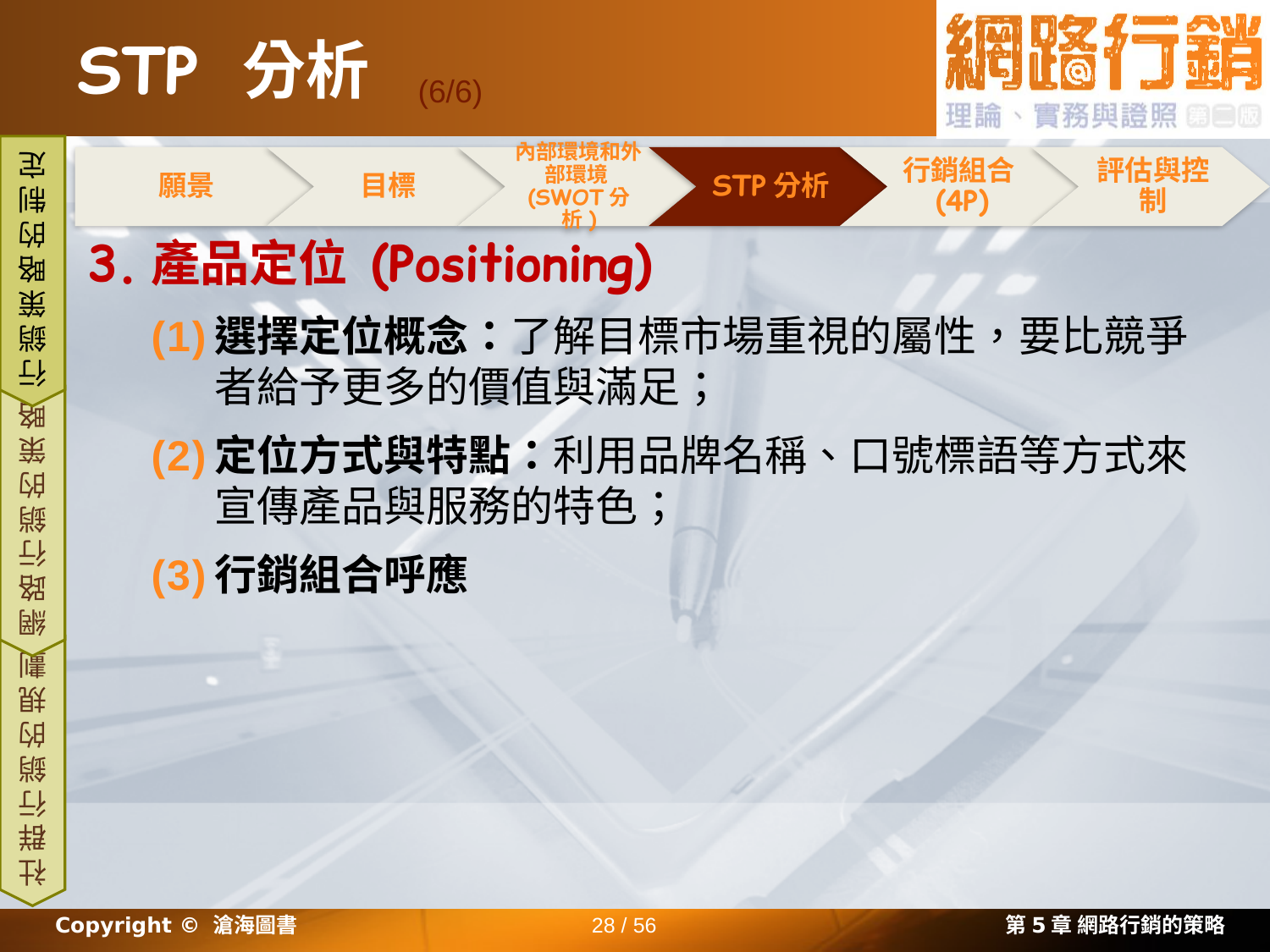

# STP 分析
(6/6)
願景
目標
內部環境和外部環境(SWOT分析)
STP分析
行銷組合(4P)
評估與控制
3.產品定位 (Positioning)
選擇定位概念：了解目標市場重視的屬性，要比競爭者給予更多的價值與滿足；
定位方式與特點：利用品牌名稱、口號標語等方式來宣傳產品與服務的特色；
行銷組合呼應
行銷策略的制定
網路行銷的策略
社群行銷的規劃
Copyright © 滄海圖書
28 / 56
第5章 網路行銷的策略